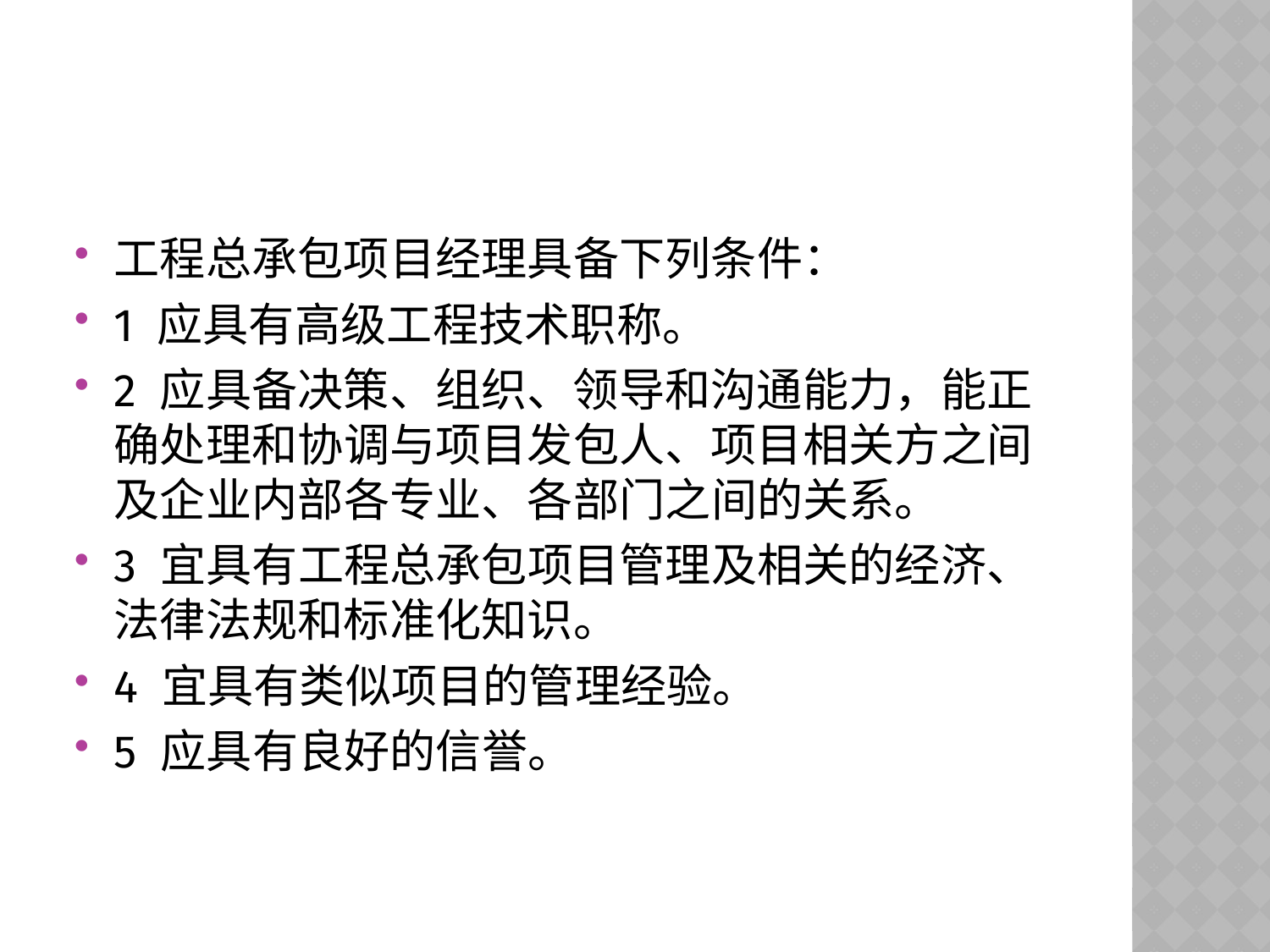

#
工程总承包项目经理具备下列条件：
1 应具有高级工程技术职称。
2 应具备决策、组织、领导和沟通能力，能正确处理和协调与项目发包人、项目相关方之间及企业内部各专业、各部门之间的关系。
3 宜具有工程总承包项目管理及相关的经济、法律法规和标准化知识。
4 宜具有类似项目的管理经验。
5 应具有良好的信誉。